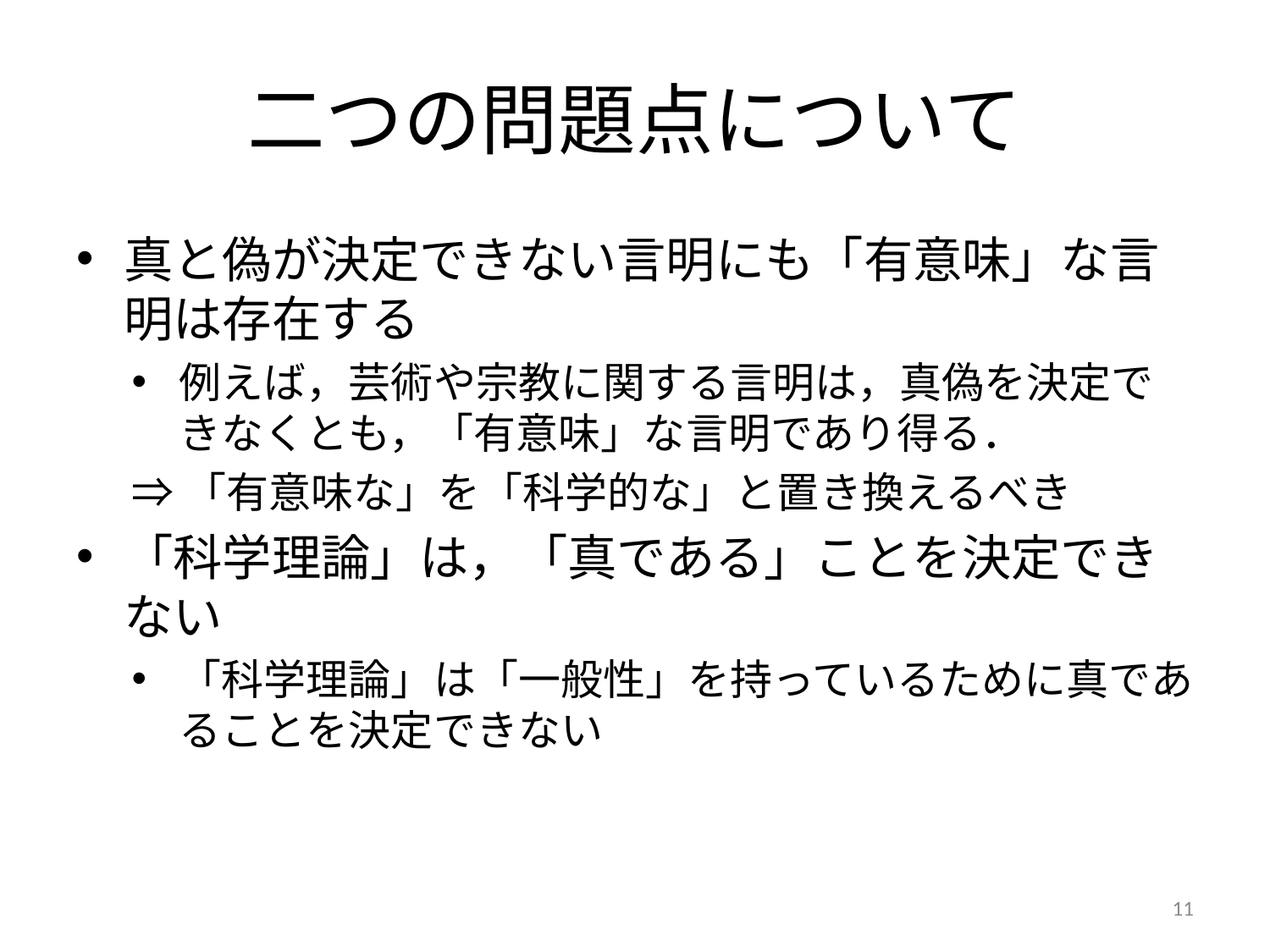

# 二つの問題点について
真と偽が決定できない言明にも「有意味」な言明は存在する
例えば，芸術や宗教に関する言明は，真偽を決定できなくとも，「有意味」な言明であり得る．
⇒「有意味な」を「科学的な」と置き換えるべき
「科学理論」は，「真である」ことを決定できない
「科学理論」は「一般性」を持っているために真であることを決定できない
11